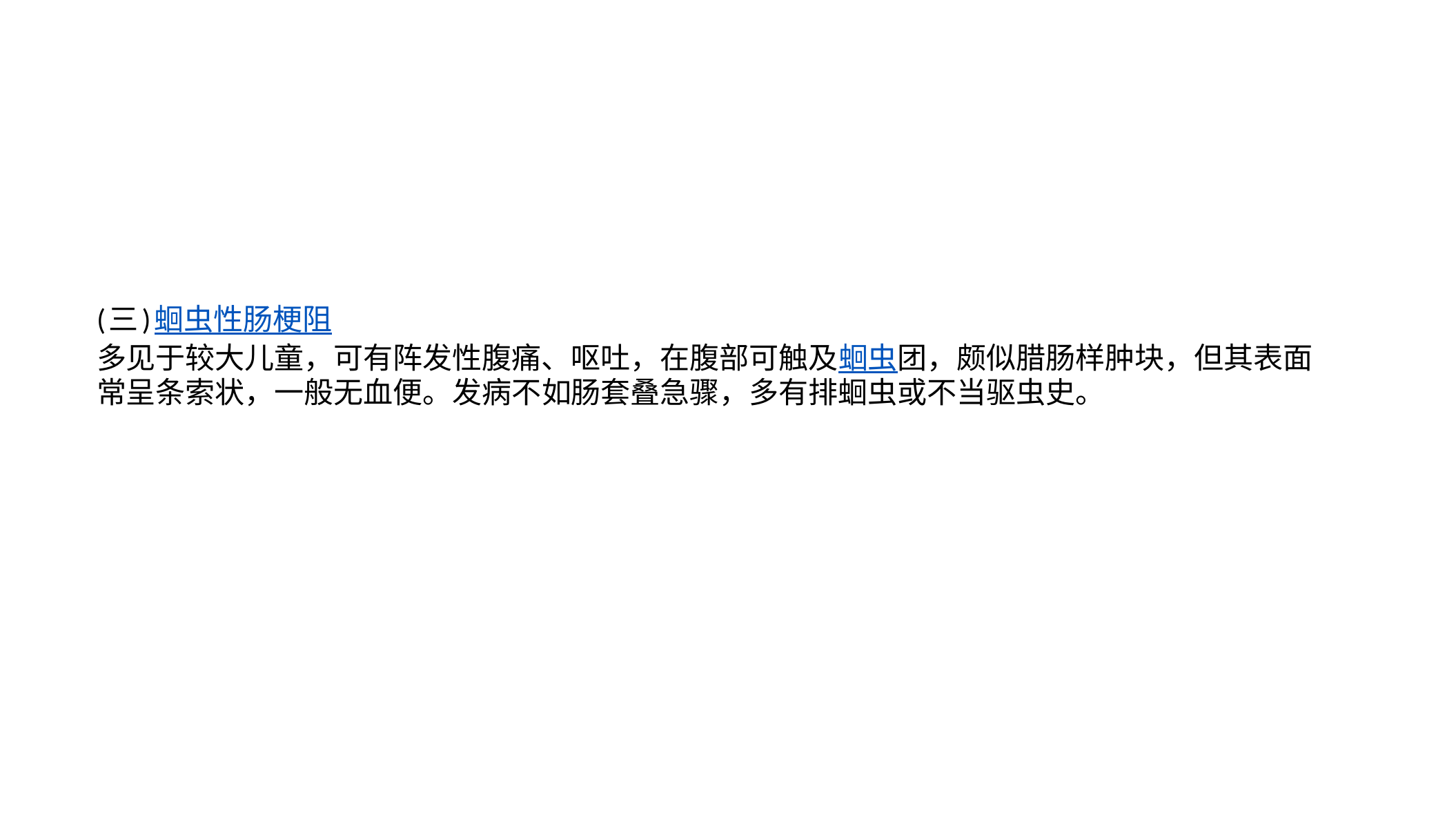

# (三)蛔虫性肠梗阻 多见于较大儿童，可有阵发性腹痛、呕吐，在腹部可触及蛔虫团，颇似腊肠样肿块，但其表面常呈条索状，一般无血便。发病不如肠套叠急骤，多有排蛔虫或不当驱虫史。